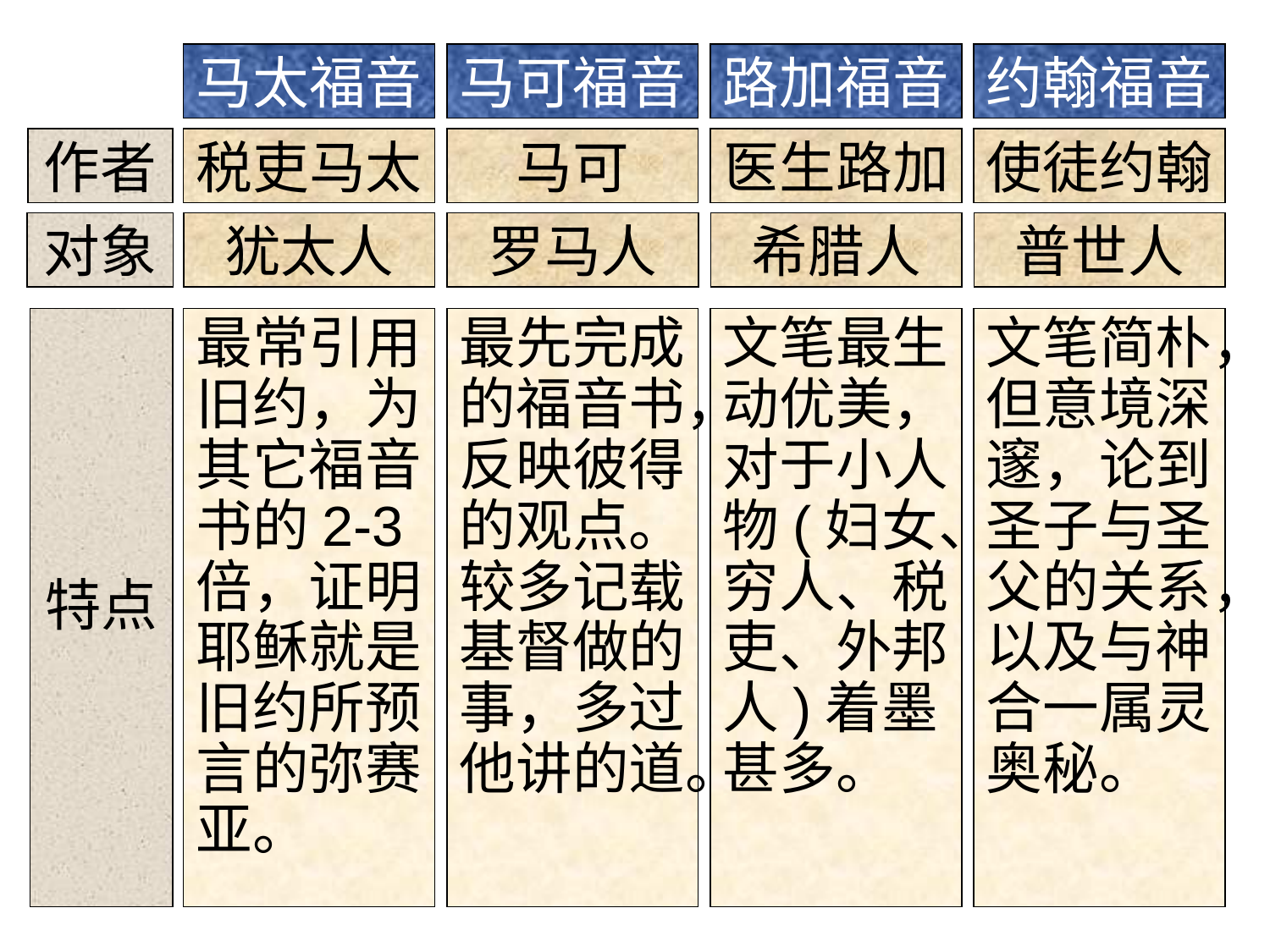

马太福音
马可福音
路加福音
约翰福音
作者
税吏马太
马可
医生路加
使徒约翰
对象
犹太人
罗马人
希腊人
普世人
特点
最常引用旧约，为其它福音书的2-3倍，证明耶稣就是旧约所预言的弥赛亚。
最先完成的福音书，反映彼得的观点。较多记载基督做的事，多过他讲的道。
文笔最生动优美，对于小人物(妇女、穷人、税吏、外邦人)着墨甚多。
文笔简朴，但意境深邃，论到圣子与圣父的关系，以及与神合一属灵奥秘。